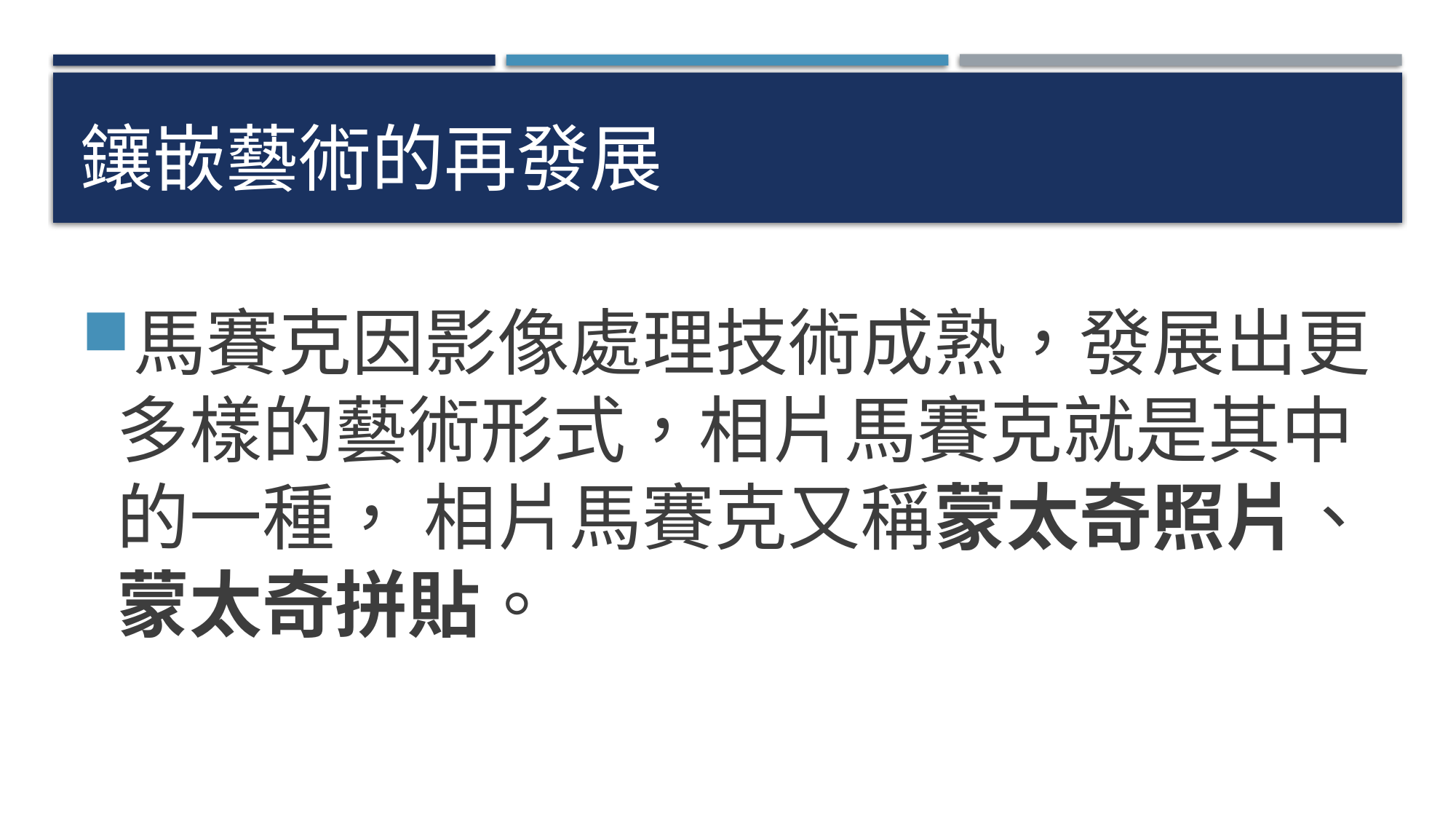

# 鑲嵌藝術的再發展
馬賽克因影像處理技術成熟，發展出更多樣的藝術形式，相片馬賽克就是其中的一種， 相片馬賽克又稱蒙太奇照片、蒙太奇拼貼。